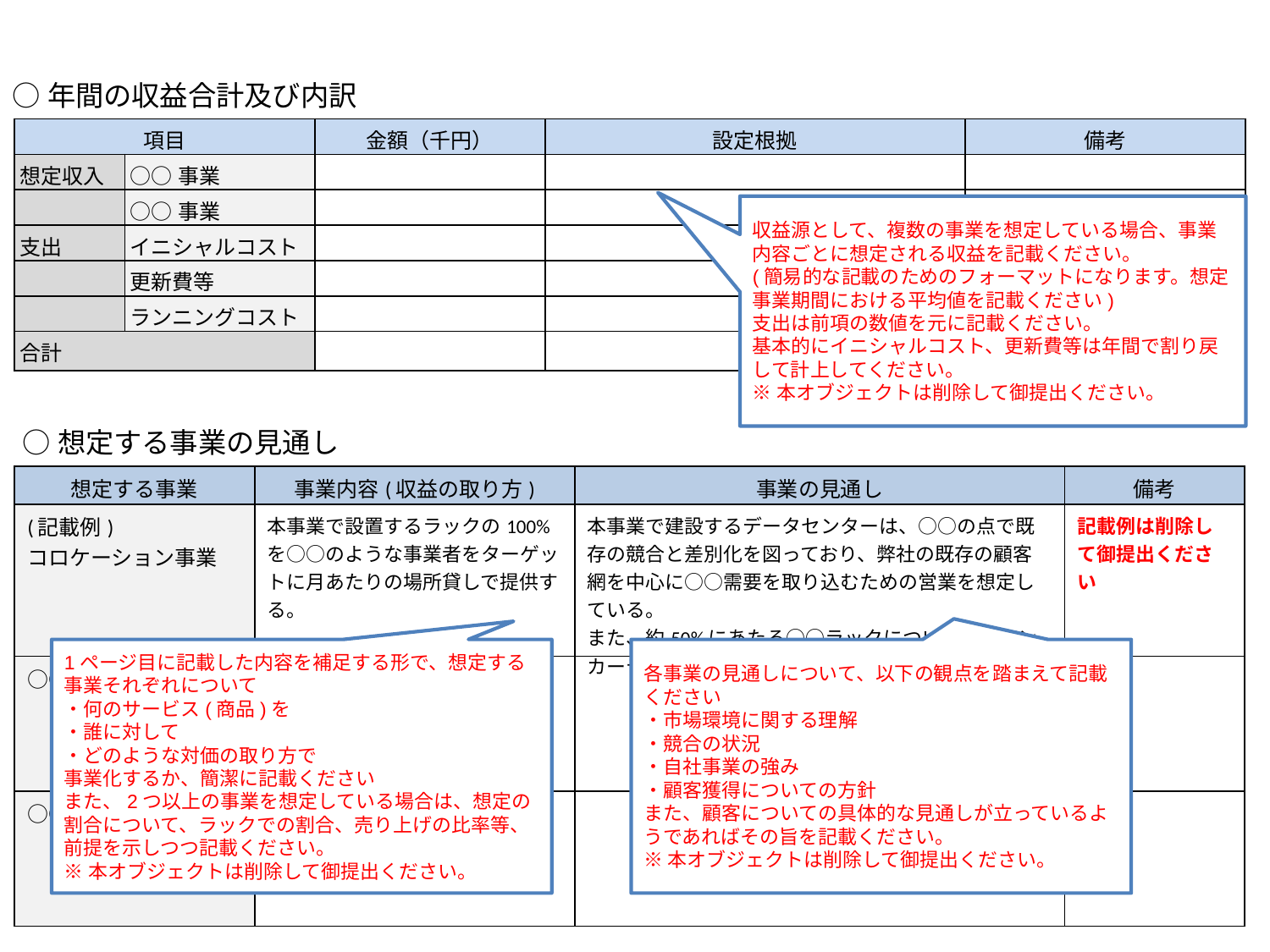

○年間の収益合計及び内訳
| 項目 |  | 金額（千円） | 設定根拠 | 備考 |
| --- | --- | --- | --- | --- |
| 想定収入 | ○○事業 |  |  |  |
|  | ○○事業 |  |  |  |
| 支出 | イニシャルコスト |  |  |  |
|  | 更新費等 |  |  |  |
|  | ランニングコスト |  |  |  |
| 合計 |  |  |  |  |
収益源として、複数の事業を想定している場合、事業内容ごとに想定される収益を記載ください。
(簡易的な記載のためのフォーマットになります。想定事業期間における平均値を記載ください)
支出は前項の数値を元に記載ください。
基本的にイニシャルコスト、更新費等は年間で割り戻して計上してください。
※本オブジェクトは削除して御提出ください。
○想定する事業の見通し
| 想定する事業 | 事業内容(収益の取り方) | 事業の見通し | 備考 |
| --- | --- | --- | --- |
| (記載例) コロケーション事業 | 本事業で設置するラックの100%を○○のような事業者をターゲットに月あたりの場所貸しで提供する。 | 本事業で建設するデータセンターは、○○の点で既存の競合と差別化を図っており、弊社の既存の顧客網を中心に○○需要を取り込むための営業を想定している。 また、約50%にあたる○○ラックについては、アンカーテナントとなる顧客候補との調整を始めている。 | 記載例は削除して御提出ください |
| ○○事業 |  |  |  |
| ○○事業 |  |  |  |
1ページ目に記載した内容を補足する形で、想定する事業それぞれについて
・何のサービス(商品)を
・誰に対して
・どのような対価の取り方で
事業化するか、簡潔に記載ください
また、2つ以上の事業を想定している場合は、想定の割合について、ラックでの割合、売り上げの比率等、前提を示しつつ記載ください。
※本オブジェクトは削除して御提出ください。
各事業の見通しについて、以下の観点を踏まえて記載ください
・市場環境に関する理解
・競合の状況
・自社事業の強み
・顧客獲得についての方針
また、顧客についての具体的な見通しが立っているようであればその旨を記載ください。
※本オブジェクトは削除して御提出ください。